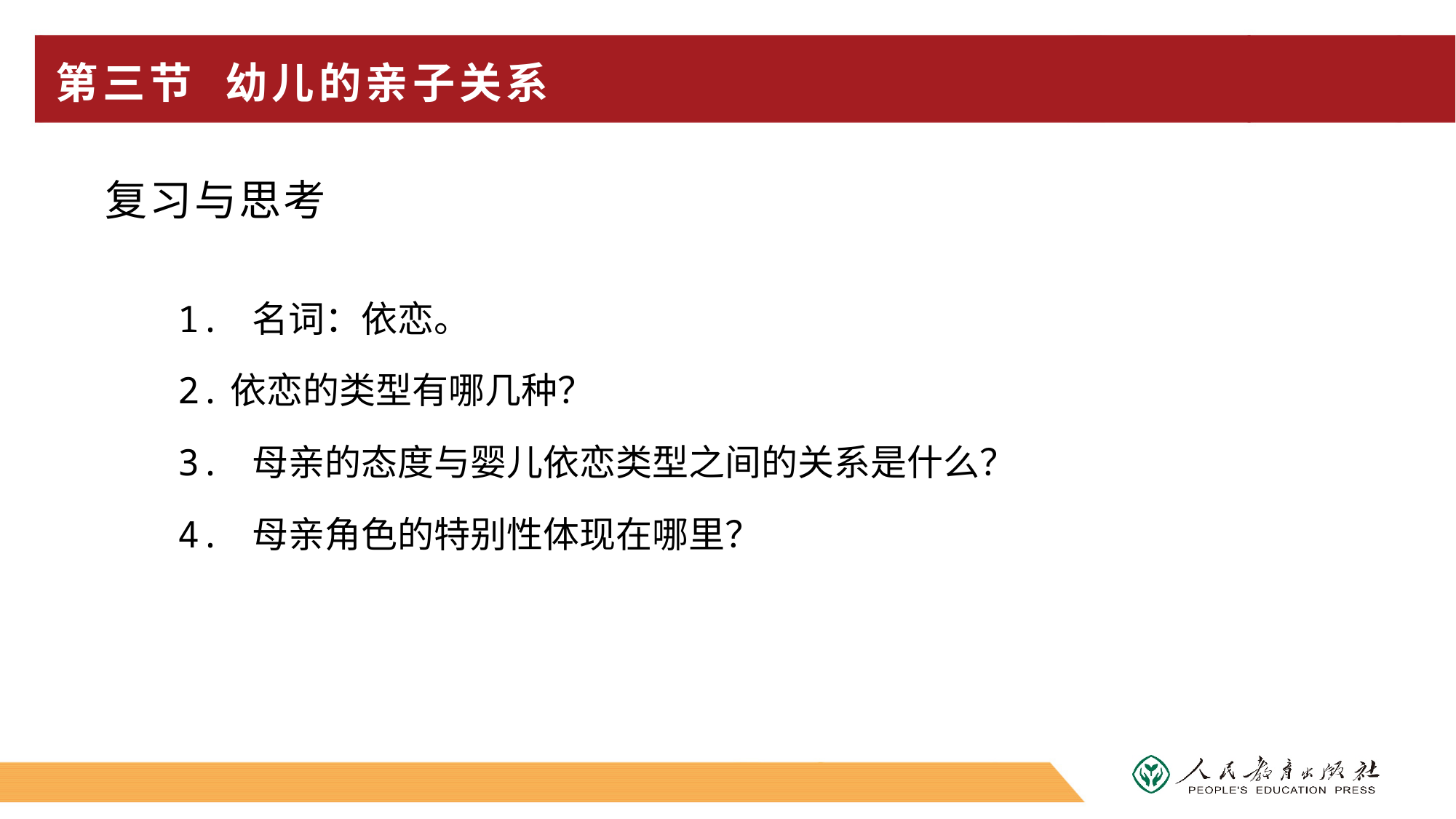

# 第三节  幼儿的亲子关系
复习与思考
1. 名词：依恋。
2.依恋的类型有哪几种？
3. 母亲的态度与婴儿依恋类型之间的关系是什么？
4. 母亲角色的特别性体现在哪里？